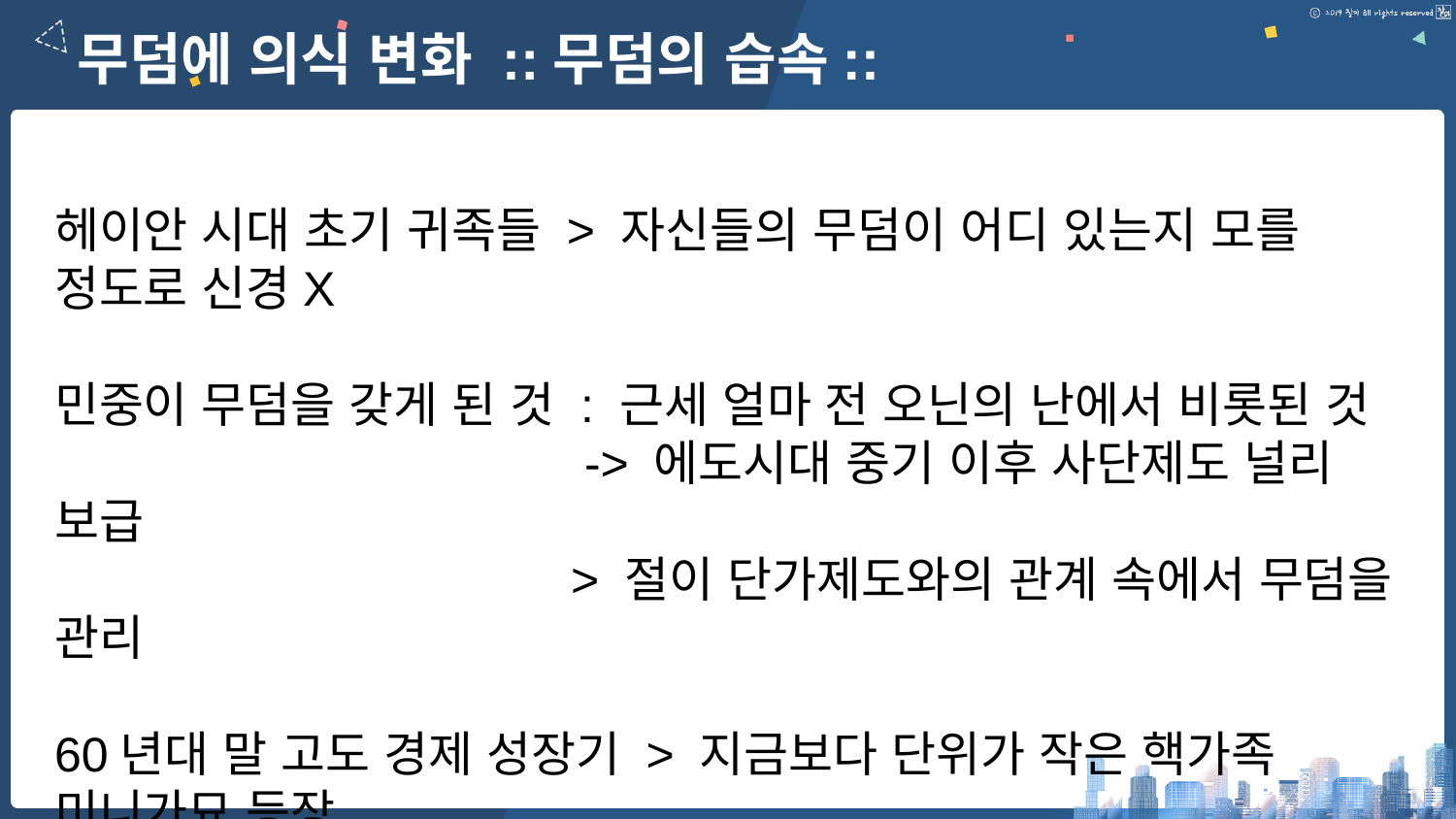

무덤에 의식 변화 ::무덤의 습속::

헤이안 시대 초기 귀족들 > 자신들의 무덤이 어디 있는지 모를 정도로 신경X

민중이 무덤을 갖게 된 것 : 근세 얼마 전 오닌의 난에서 비롯된 것
                                       -> 에도시대 중기 이후 사단제도 널리 보급
                                      > 절이 단가제도와의 관계 속에서 무덤을 관리

60년대 말 고도 경제 성장기 > 지금보다 단위가 작은 핵가족 미니가묘 등장

수도권 근방 > 묘지가 늘어나면서 묘지가 점차 개발